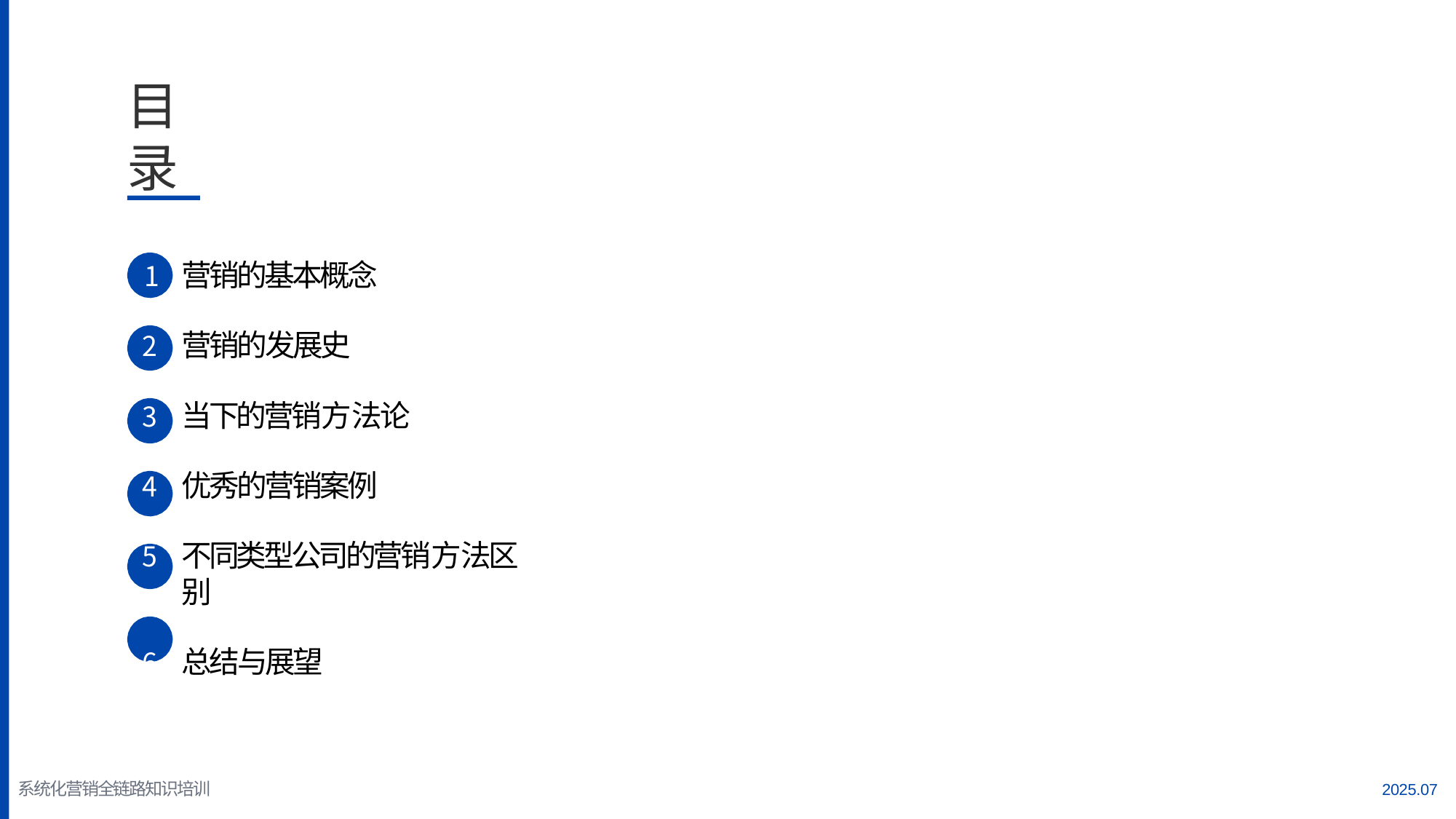

# ⽬录

营销的基本概念

营销的发展史

当下的营销⽅法论

优秀的营销案例

不同类型公司的营销⽅法区别

总结与展望

系统化营销全链路知识培训
2025.07